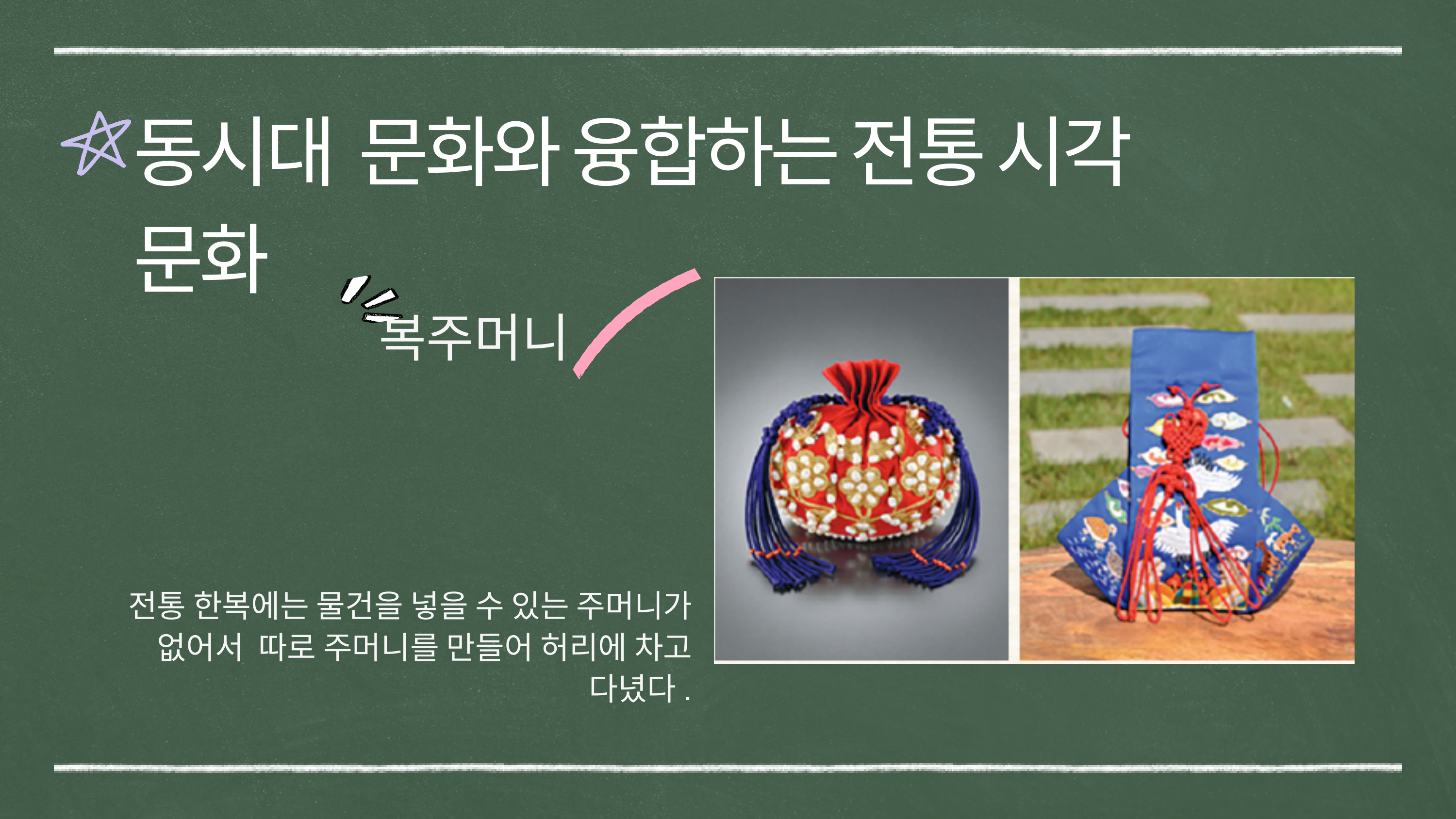

동시대  문화와 융합하는 전통 시각 문화

복주머니
전통 한복에는 물건을 넣을 수 있는 주머니가 없어서  따로 주머니를 만들어 허리에 차고 다녔다.